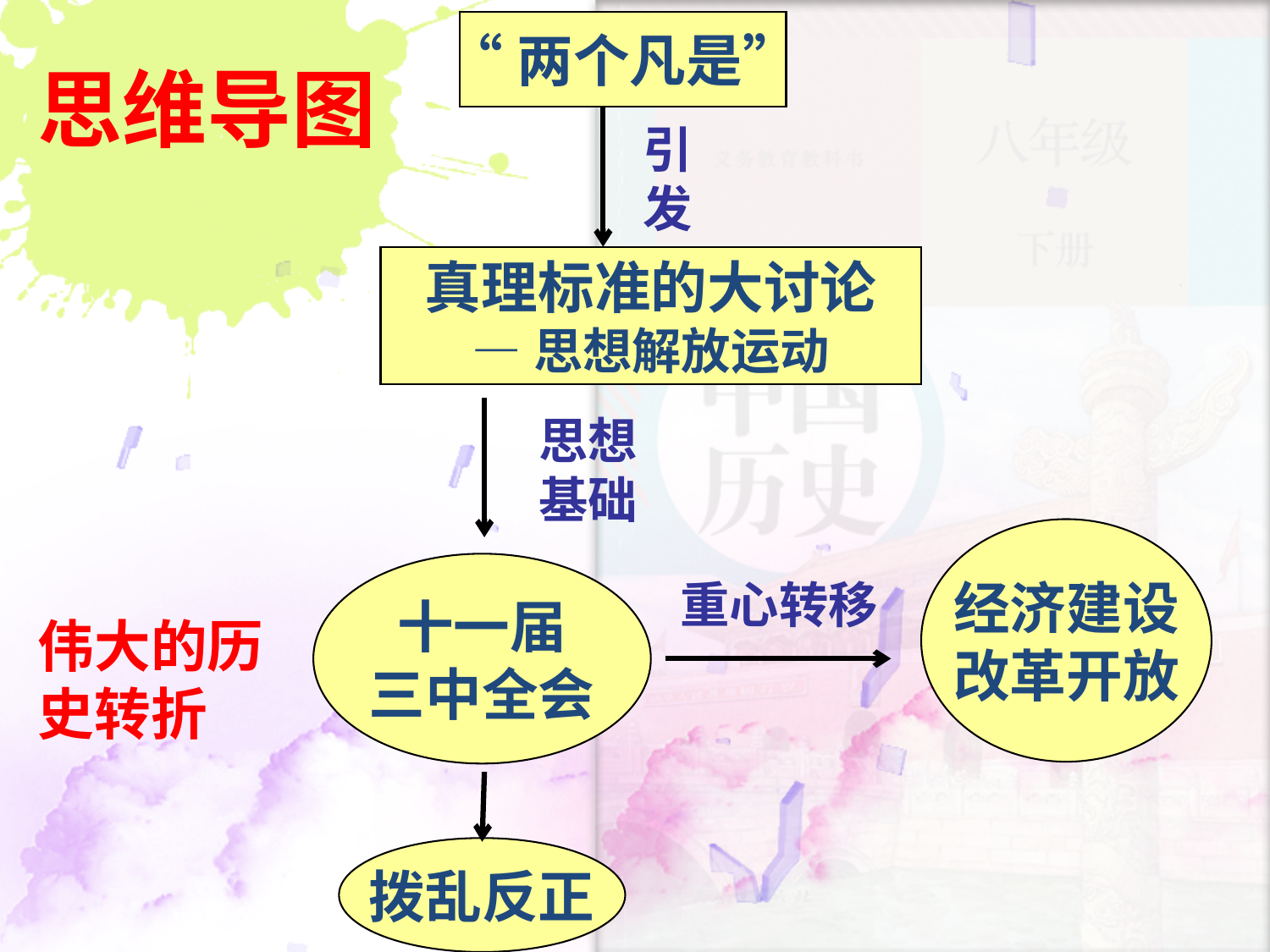

“两个凡是”
思维导图
引发
真理标准的大讨论
—思想解放运动
思想基础
经济建设
改革开放
十一届
三中全会
重心转移
伟大的历史转折
拨乱反正